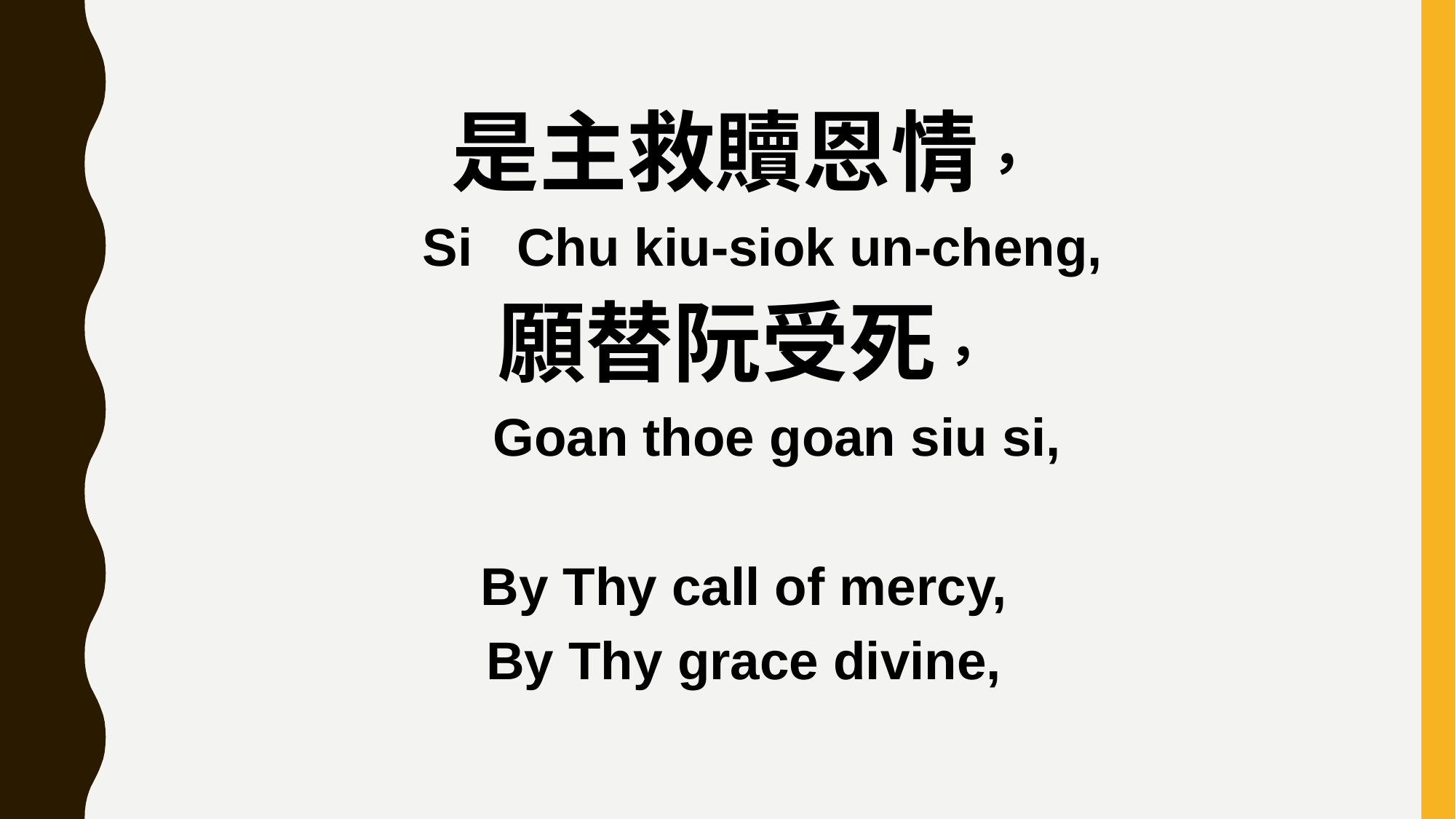

是主救贖恩情，
   Si   Chu kiu-siok un-cheng,
願替阮受死，
                    Goan thoe goan siu si,

By Thy call of mercy,
By Thy grace divine,